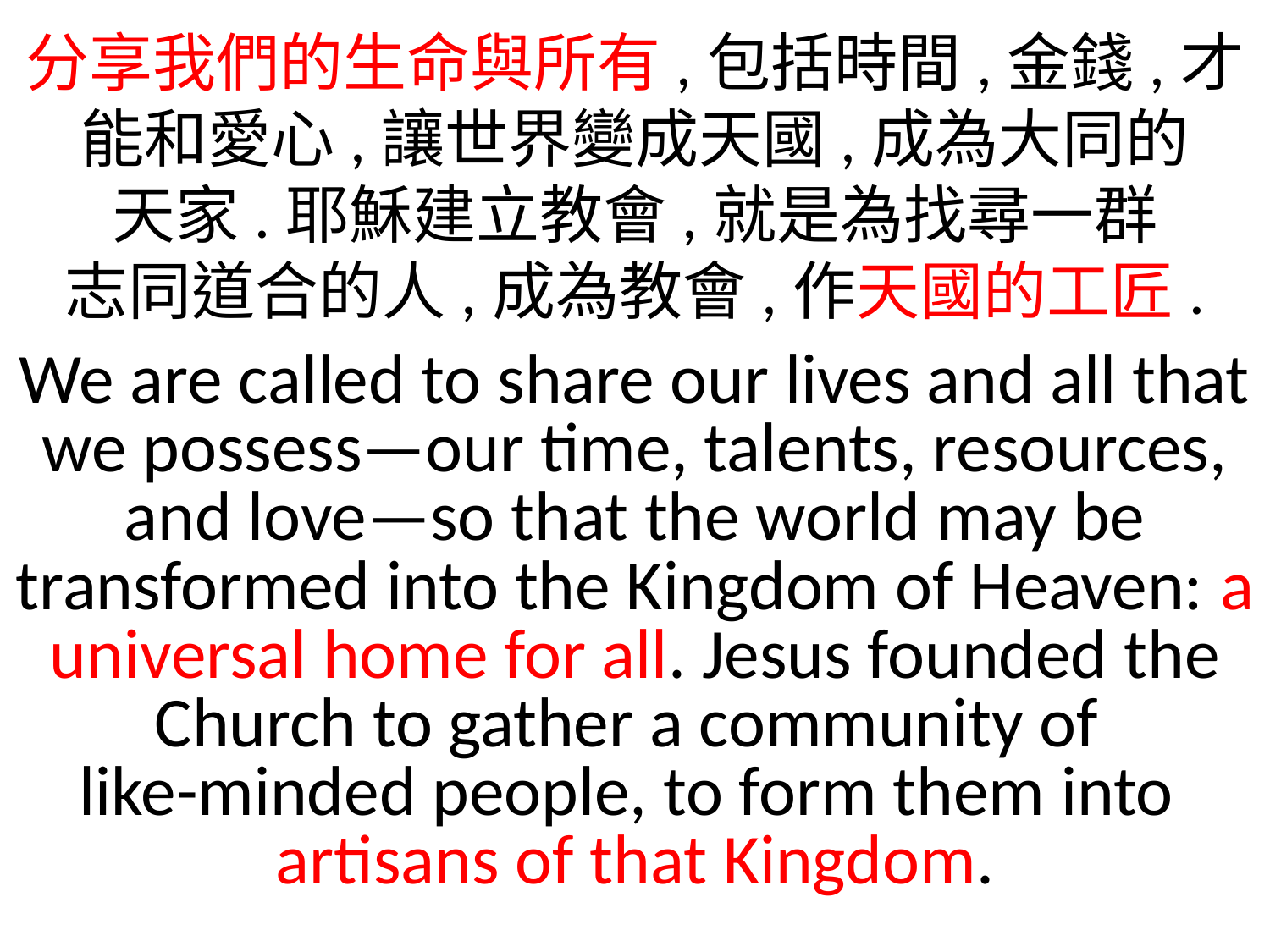

分享我們的生命與所有,包括時間,金錢,才能和愛心,讓世界變成天國,成為大同的
天家.耶穌建立教會,就是為找尋一群
志同道合的人,成為教會,作天國的工匠.
We are called to share our lives and all that we possess—our time, talents, resources, and love—so that the world may be transformed into the Kingdom of Heaven: a universal home for all. Jesus founded the Church to gather a community of
like-minded people, to form them into
artisans of that Kingdom.